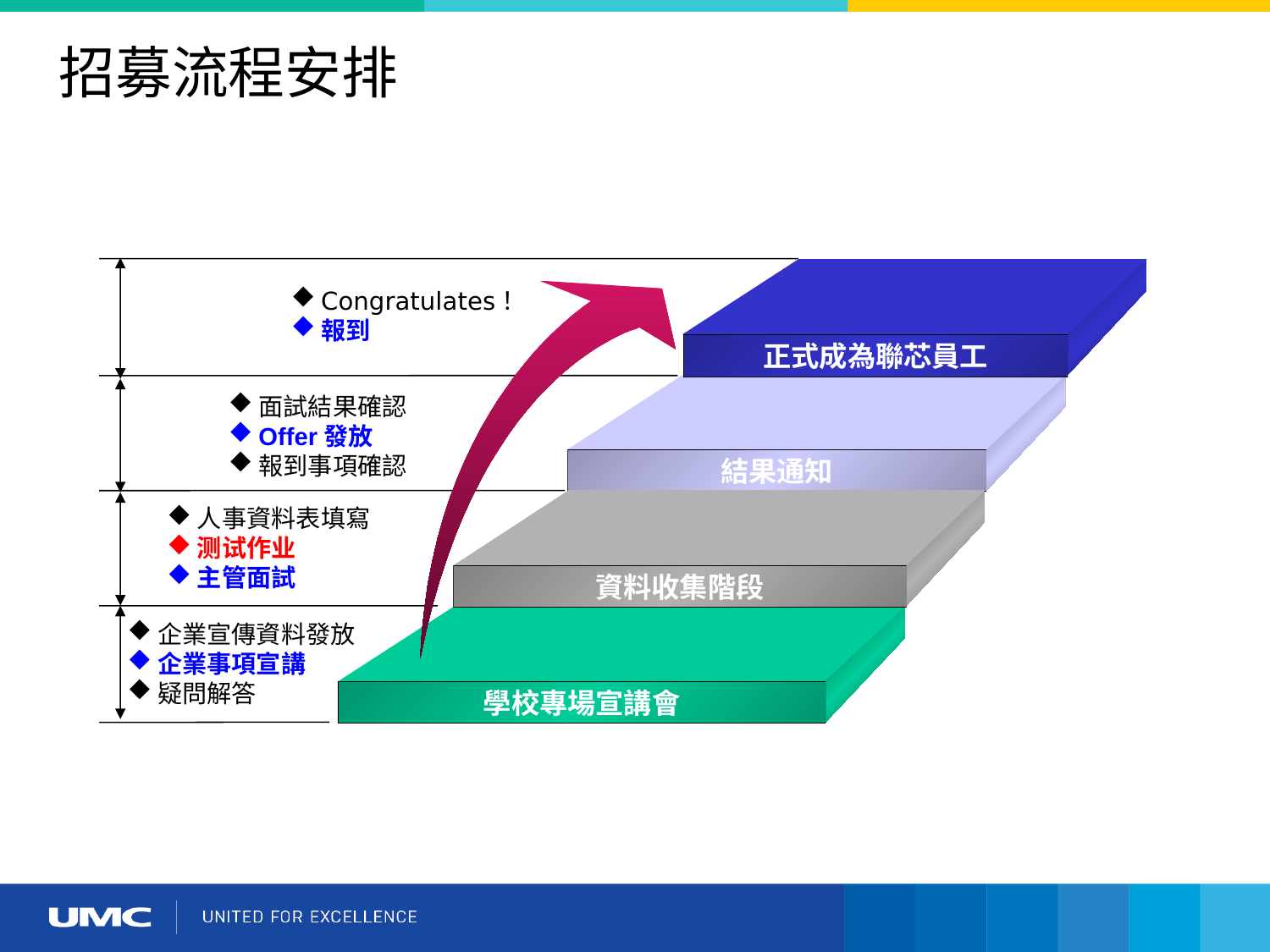

招募流程安排

正式成為聯芯員工

結果通知

資料收集階段

學校專場宣講會
Congratulates！
報到

面試結果確認
Offer發放
報到事項確認

人事資料表填寫
测试作业
主管面試

企業宣傳資料發放
企業事項宣講
疑問解答

44